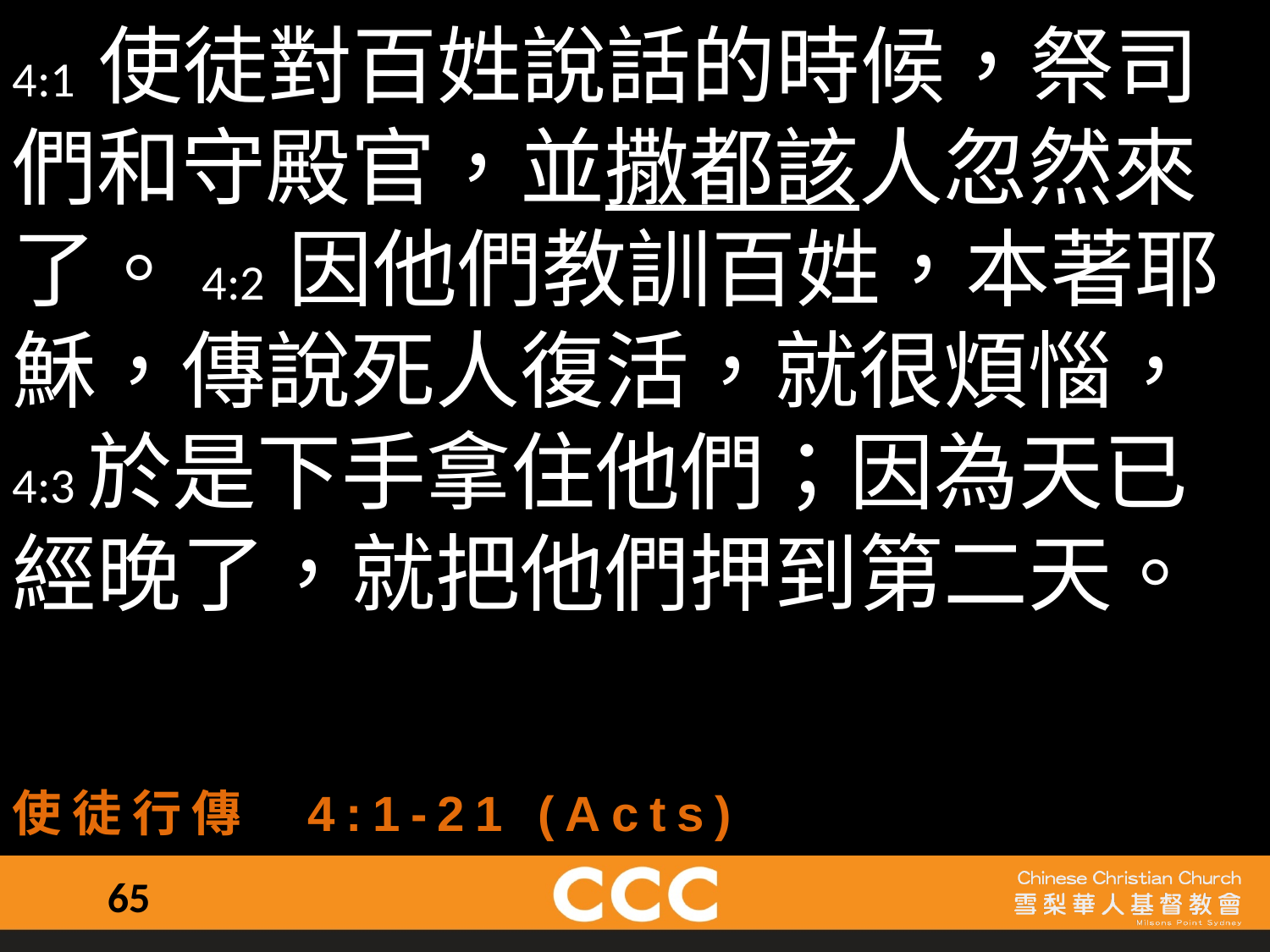

4:1 使徒對百姓說話的時候，祭司們和守殿官，並撒都該人忽然來了。4:2 因他們教訓百姓，本著耶穌，傳說死人復活，就很煩惱， 4:3於是下手拿住他們；因為天已經晚了，就把他們押到第二天。

使徒行傳  4:1-21 (Acts)
65